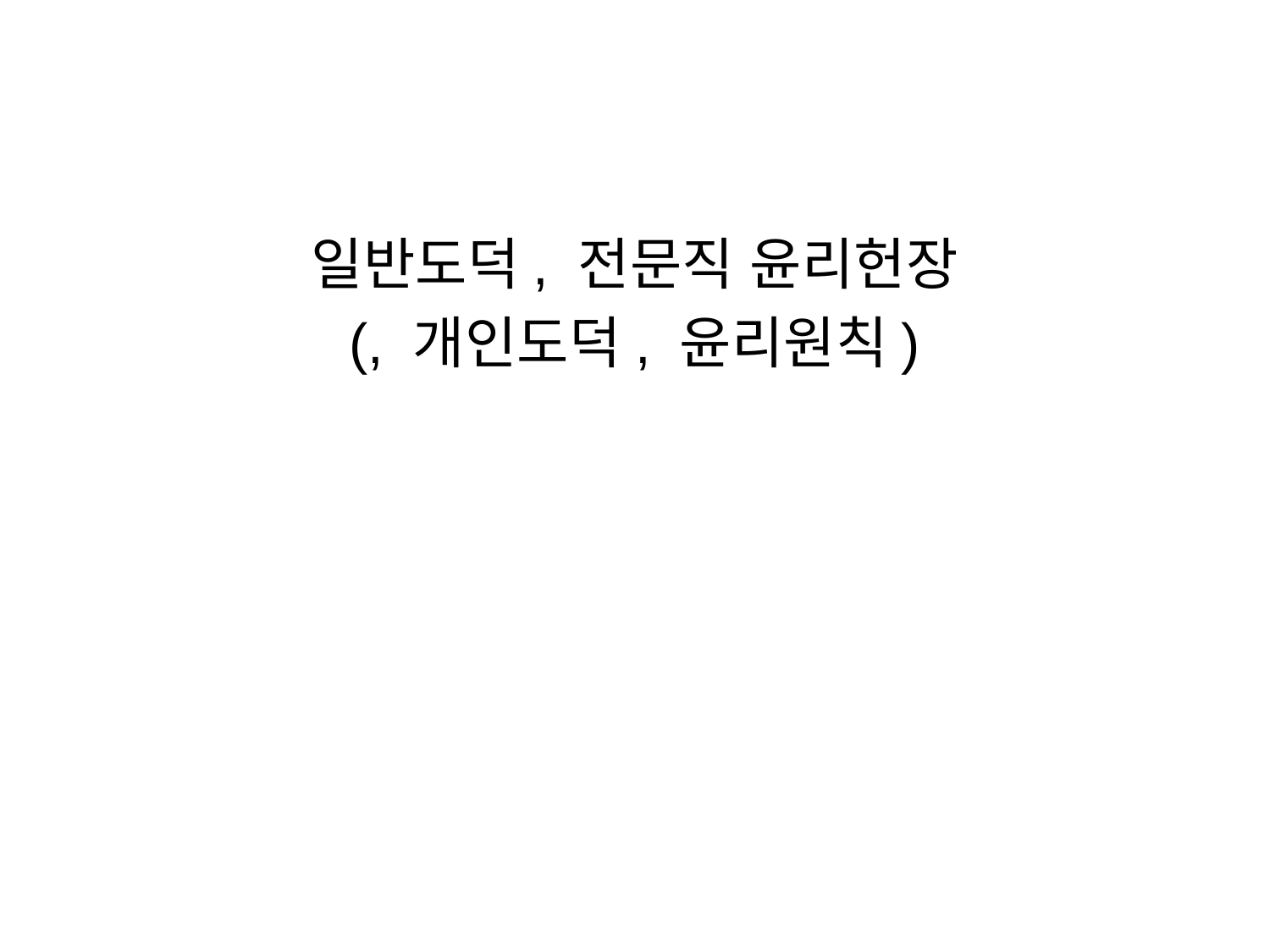

#
일반도덕, 전문직 윤리헌장
(, 개인도덕, 윤리원칙)